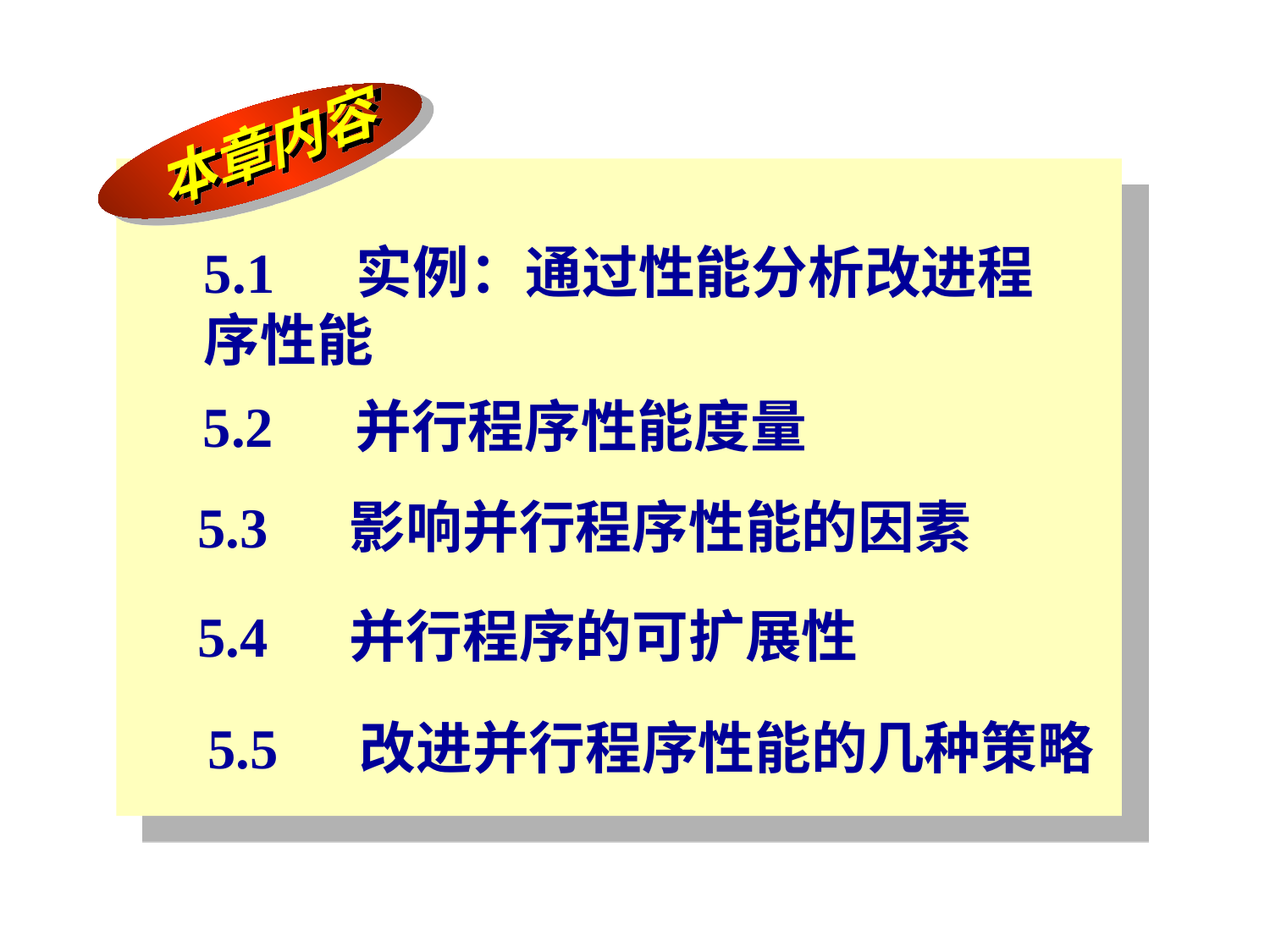

本章内容

5.1  实例：通过性能分析改进程序性能
5.2  并行程序性能度量
5.3  影响并行程序性能的因素
5.4  并行程序的可扩展性
5.5  改进并行程序性能的几种策略